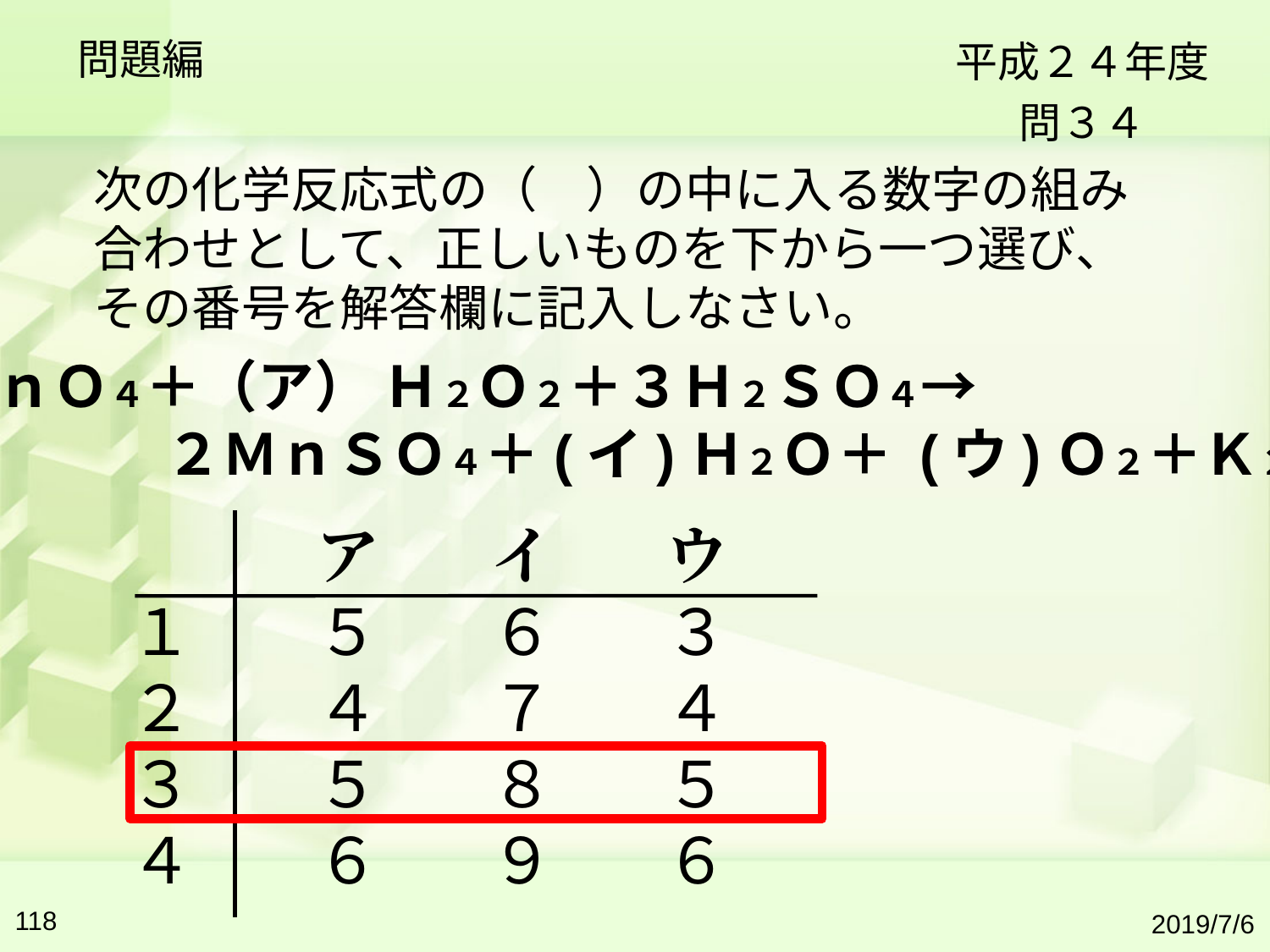

問題編
平成２４年度
問３４
次の化学反応式の（　）の中に入る数字の組み合わせとして、正しいものを下から一つ選び、その番号を解答欄に記入しなさい。
２ＫＭｎＯ４＋（ア） Ｈ２Ｏ２＋３Ｈ２ＳＯ４→
　　　　　　２ＭｎＳＯ４＋(イ)Ｈ２Ｏ＋ (ウ)Ｏ２＋Ｋ２ＳＯ４
　　	ア	イ	ウ
１	５	６	３
２	４	７	４
３	５	８	５
４	６	９	６

118
2019/7/6